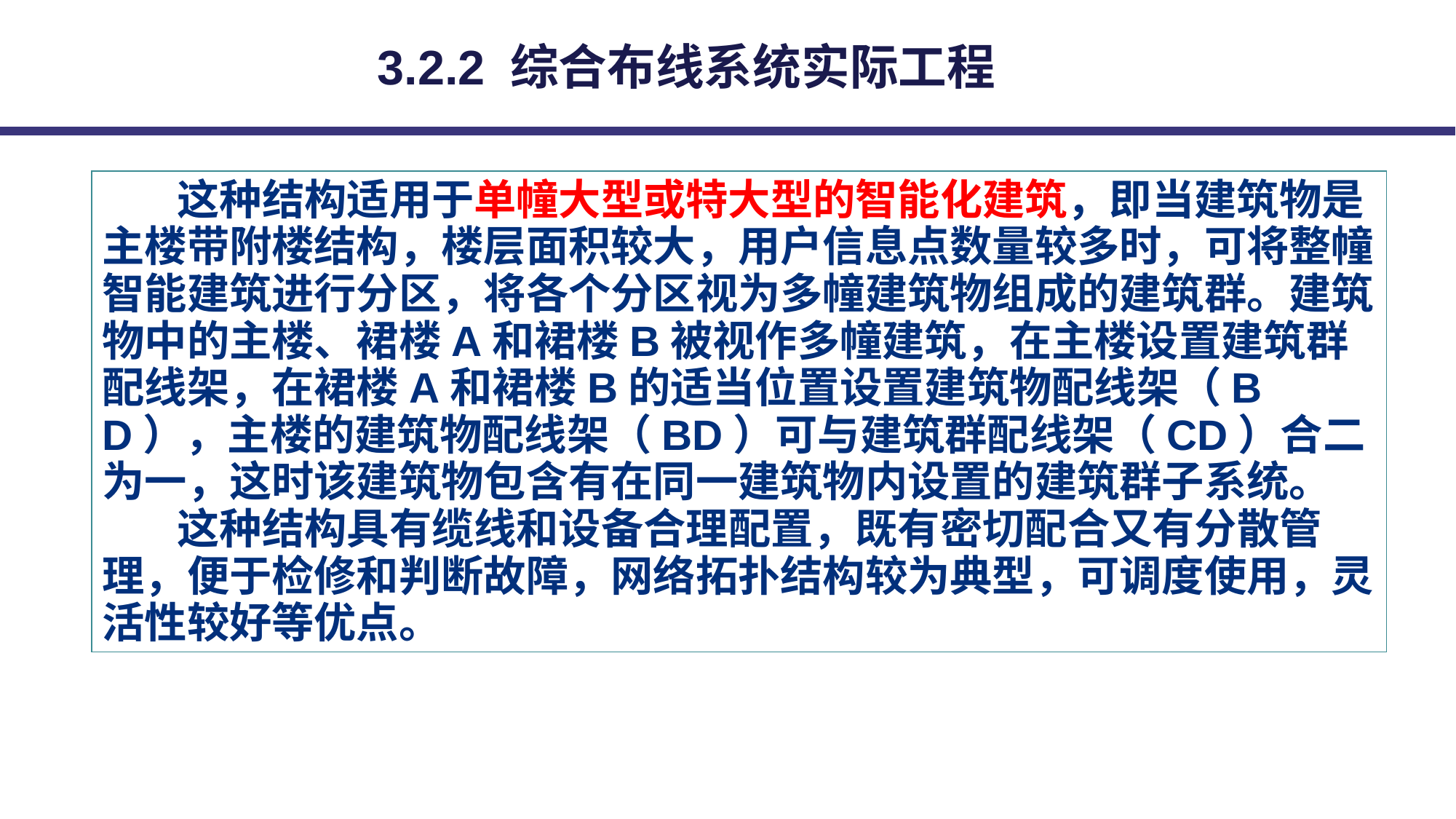

3.2.2 综合布线系统实际工程
这种结构适用于单幢大型或特大型的智能化建筑，即当建筑物是主楼带附楼结构，楼层面积较大，用户信息点数量较多时，可将整幢智能建筑进行分区，将各个分区视为多幢建筑物组成的建筑群。建筑物中的主楼、裙楼A和裙楼B被视作多幢建筑，在主楼设置建筑群配线架，在裙楼A和裙楼B的适当位置设置建筑物配线架（BD），主楼的建筑物配线架（BD）可与建筑群配线架（CD）合二为一，这时该建筑物包含有在同一建筑物内设置的建筑群子系统。
这种结构具有缆线和设备合理配置，既有密切配合又有分散管理，便于检修和判断故障，网络拓扑结构较为典型，可调度使用，灵活性较好等优点。